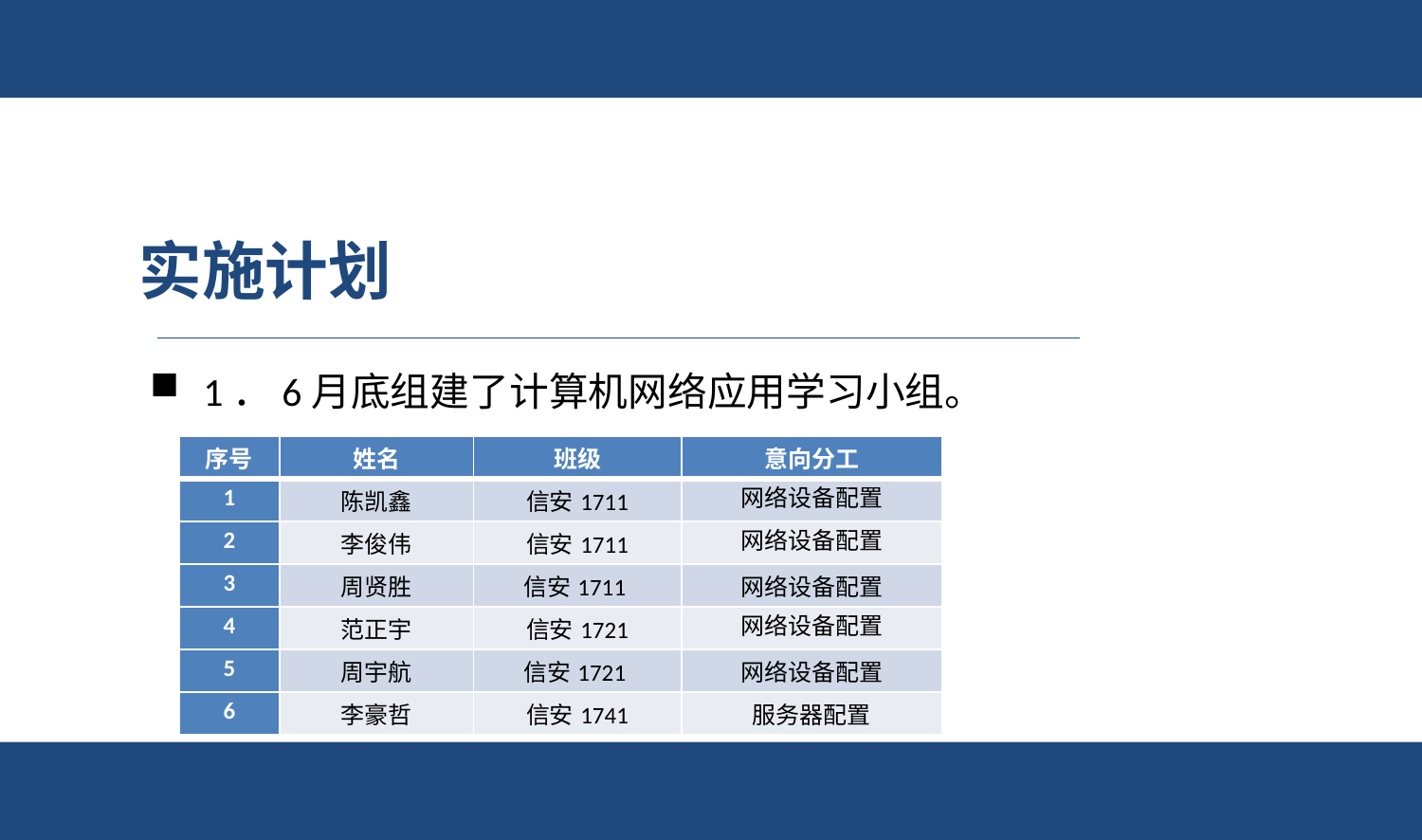

实施计划
1．6月底组建了计算机网络应用学习小组。
| 序号 | 姓名 | 班级 | 意向分工 |
| --- | --- | --- | --- |
| 1 | 陈凯鑫 | 信安1711 | 网络设备配置 |
| 2 | 李俊伟 | 信安1711 | 网络设备配置 |
| 3 | 周贤胜 | 信安1711 | 网络设备配置 |
| 4 | 范正宇 | 信安1721 | 网络设备配置 |
| 5 | 周宇航 | 信安1721 | 网络设备配置 |
| 6 | 李豪哲 | 信安1741 | 服务器配置 |